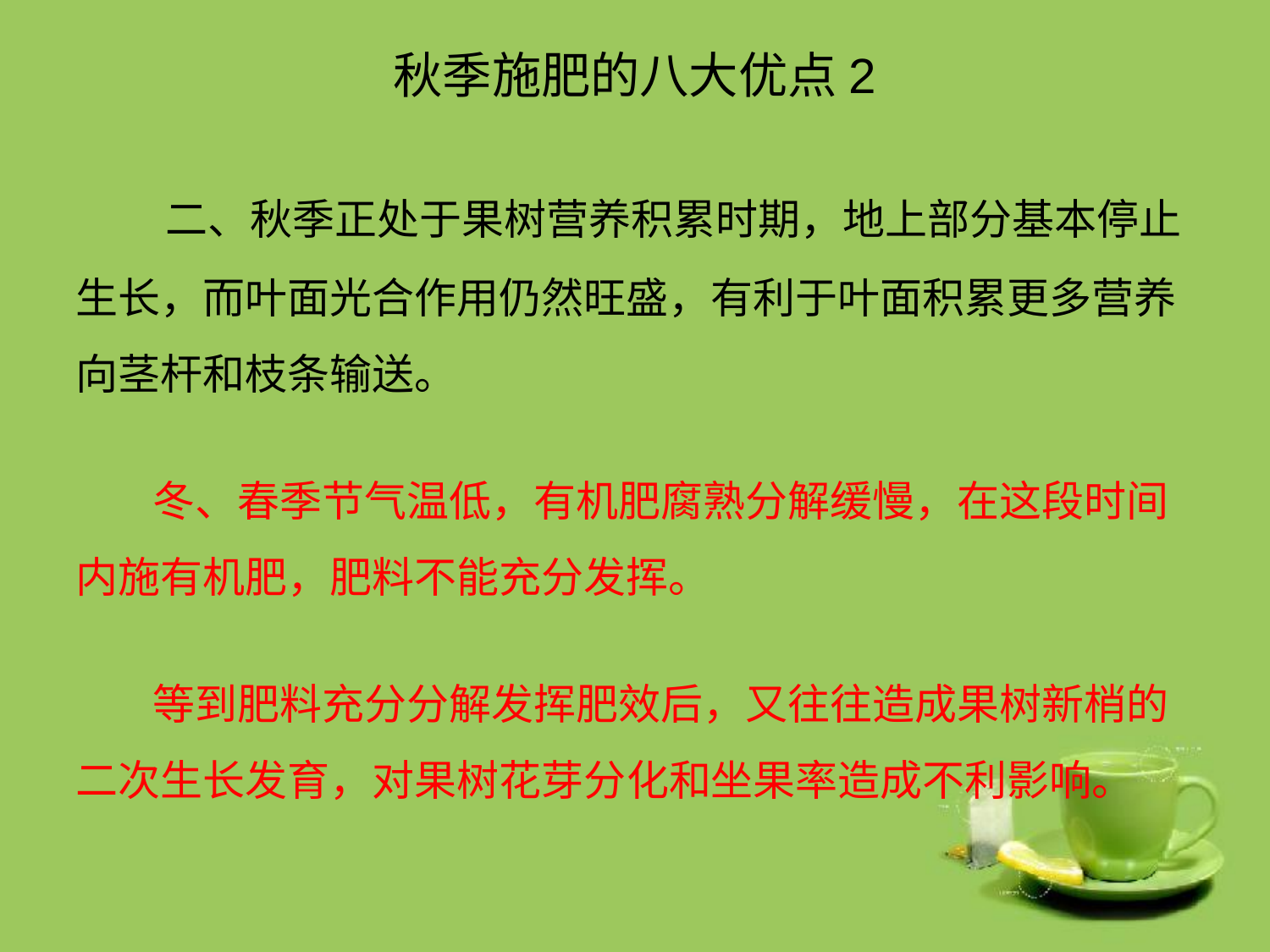

# 秋季施肥的八大优点2
      二、秋季正处于果树营养积累时期，地上部分基本停止生长，而叶面光合作用仍然旺盛，有利于叶面积累更多营养向茎杆和枝条输送。

       冬、春季节气温低，有机肥腐熟分解缓慢，在这段时间内施有机肥，肥料不能充分发挥。

       等到肥料充分分解发挥肥效后，又往往造成果树新梢的二次生长发育，对果树花芽分化和坐果率造成不利影响。